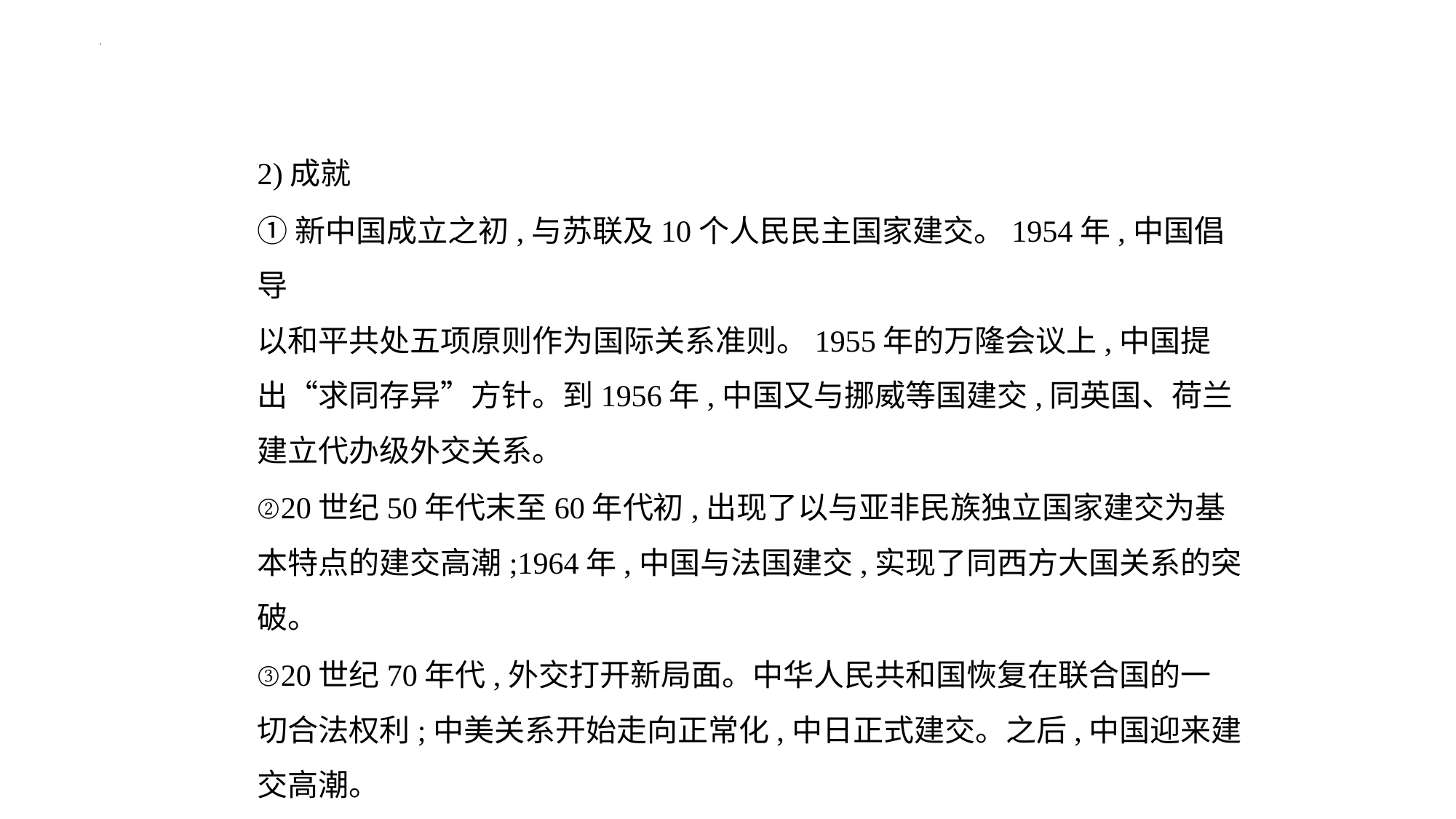

2)成就
①新中国成立之初,与苏联及10个人民民主国家建交。1954年,中国倡导
以和平共处五项原则作为国际关系准则。1955年的万隆会议上,中国提
出“求同存异”方针。到1956年,中国又与挪威等国建交,同英国、荷兰
建立代办级外交关系。
②20世纪50年代末至60年代初,出现了以与亚非民族独立国家建交为基
本特点的建交高潮;1964年,中国与法国建交,实现了同西方大国关系的突
破。
③20世纪70年代,外交打开新局面。中华人民共和国恢复在联合国的一
切合法权利;中美关系开始走向正常化,中日正式建交。之后,中国迎来建
交高潮。